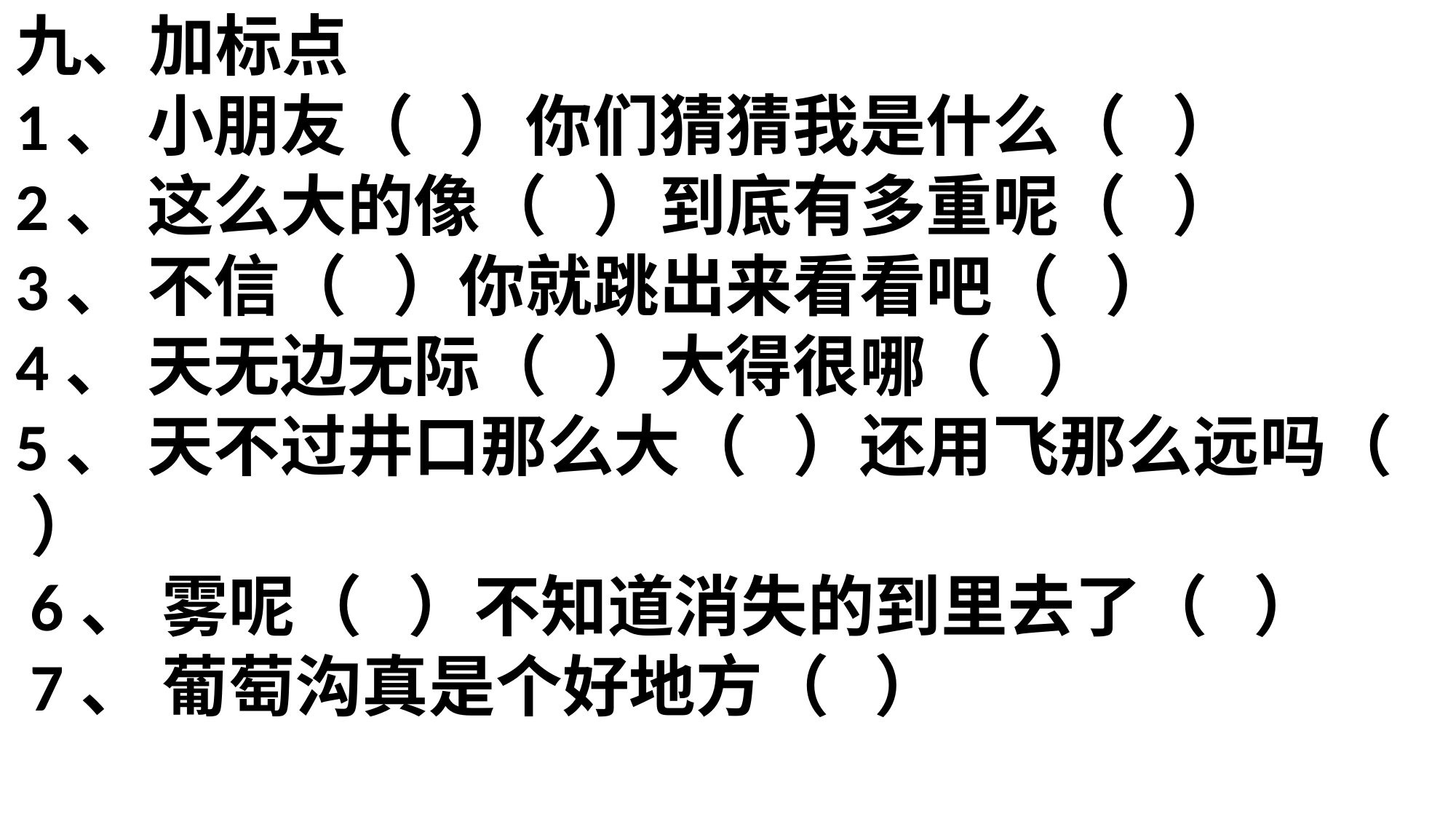

九、加标点
1、 小朋友（   ）你们猜猜我是什么（   ）
2、 这么大的像（   ）到底有多重呢（   ）
3、 不信（   ）你就跳出来看看吧（   ）
4、 天无边无际（   ）大得很哪（   ）
5、 天不过井口那么大（   ）还用飞那么远吗（   ）
 6、 雾呢（   ）不知道消失的到里去了（   ）
 7、 葡萄沟真是个好地方（   ）